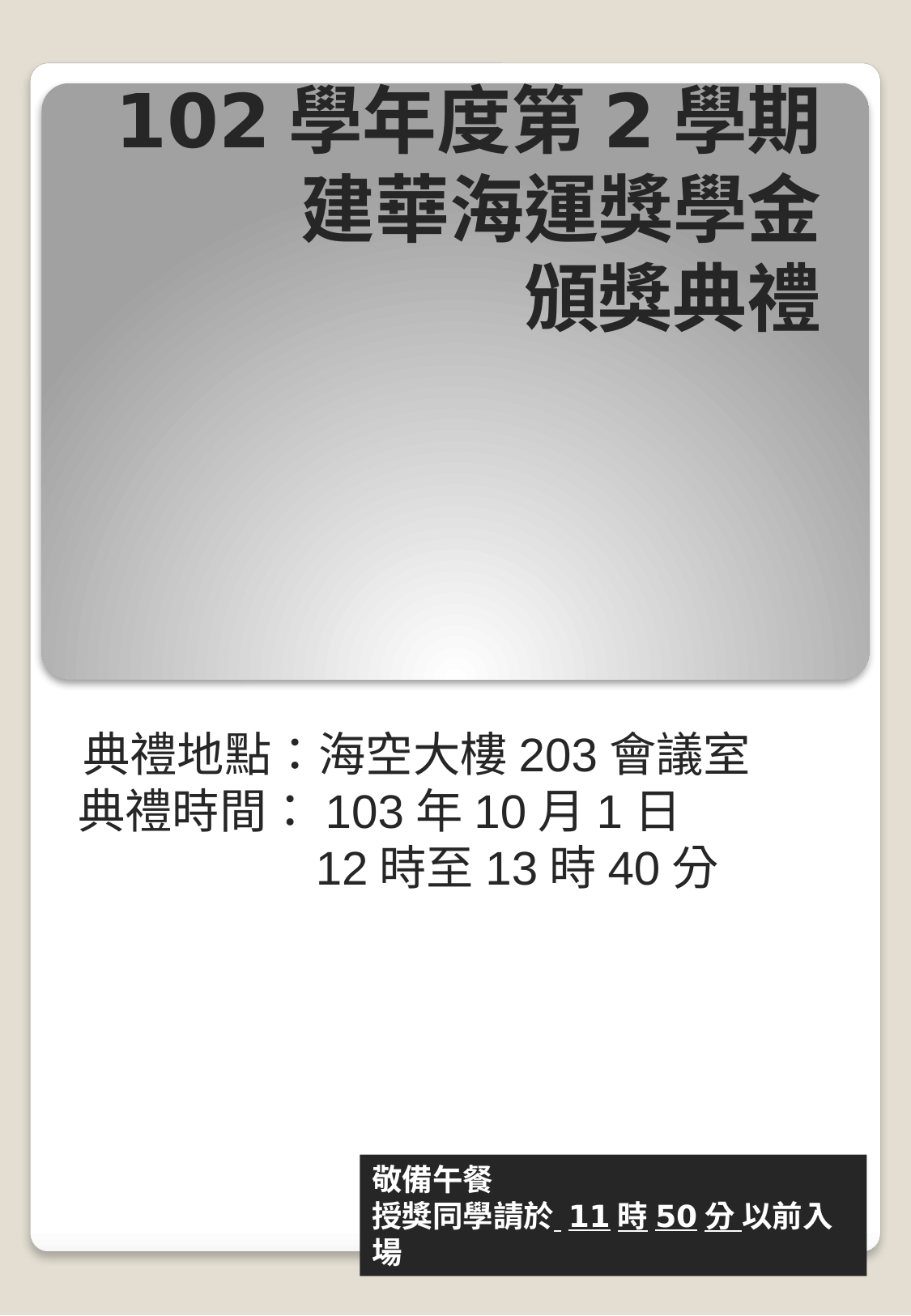

# 102學年度第2學期 建華海運獎學金 頒獎典禮
典禮地點：海空大樓203會議室
典禮時間：103年10月1日
12時至13時40分
敬備午餐
授獎同學請於 11時50分 以前入場